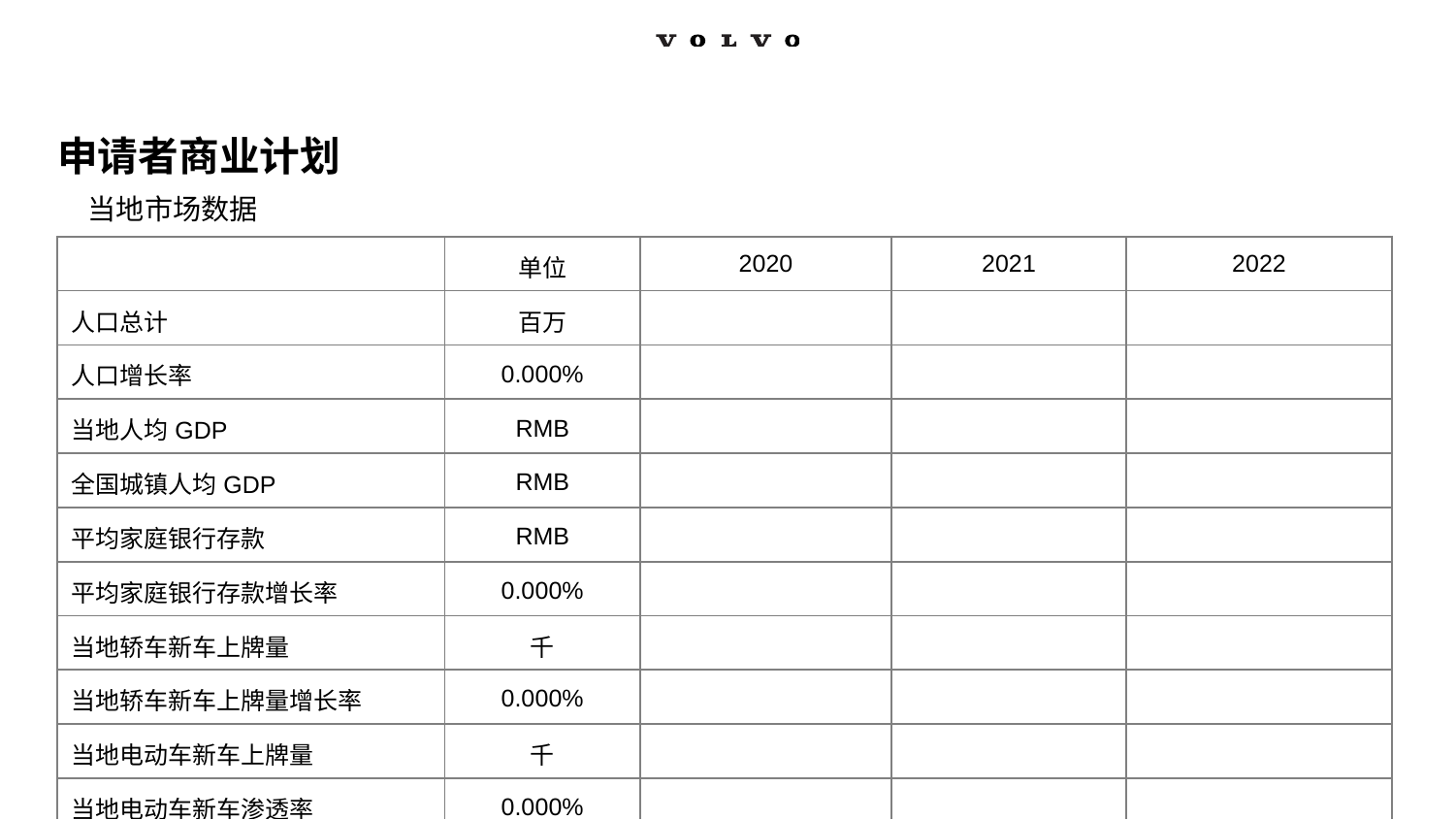

# 申请者商业计划
当地市场数据
|  | 单位 | 2020 | 2021 | 2022 |
| --- | --- | --- | --- | --- |
| 人口总计 | 百万 |  |  |  |
| 人口增长率 | 0.000% |  |  |  |
| 当地人均GDP | RMB |  |  |  |
| 全国城镇人均GDP | RMB |  |  |  |
| 平均家庭银行存款 | RMB |  |  |  |
| 平均家庭银行存款增长率 | 0.000% |  |  |  |
| 当地轿车新车上牌量 | 千 |  |  |  |
| 当地轿车新车上牌量增长率 | 0.000% |  |  |  |
| 当地电动车新车上牌量 | 千 |  |  |  |
| 当地电动车新车渗透率 | 0.000% |  |  |  |
| 城市道路面积 | 平方公里 |  |  |  |
| 城市道路面积增长率 | 0.000% |  |  |  |
33